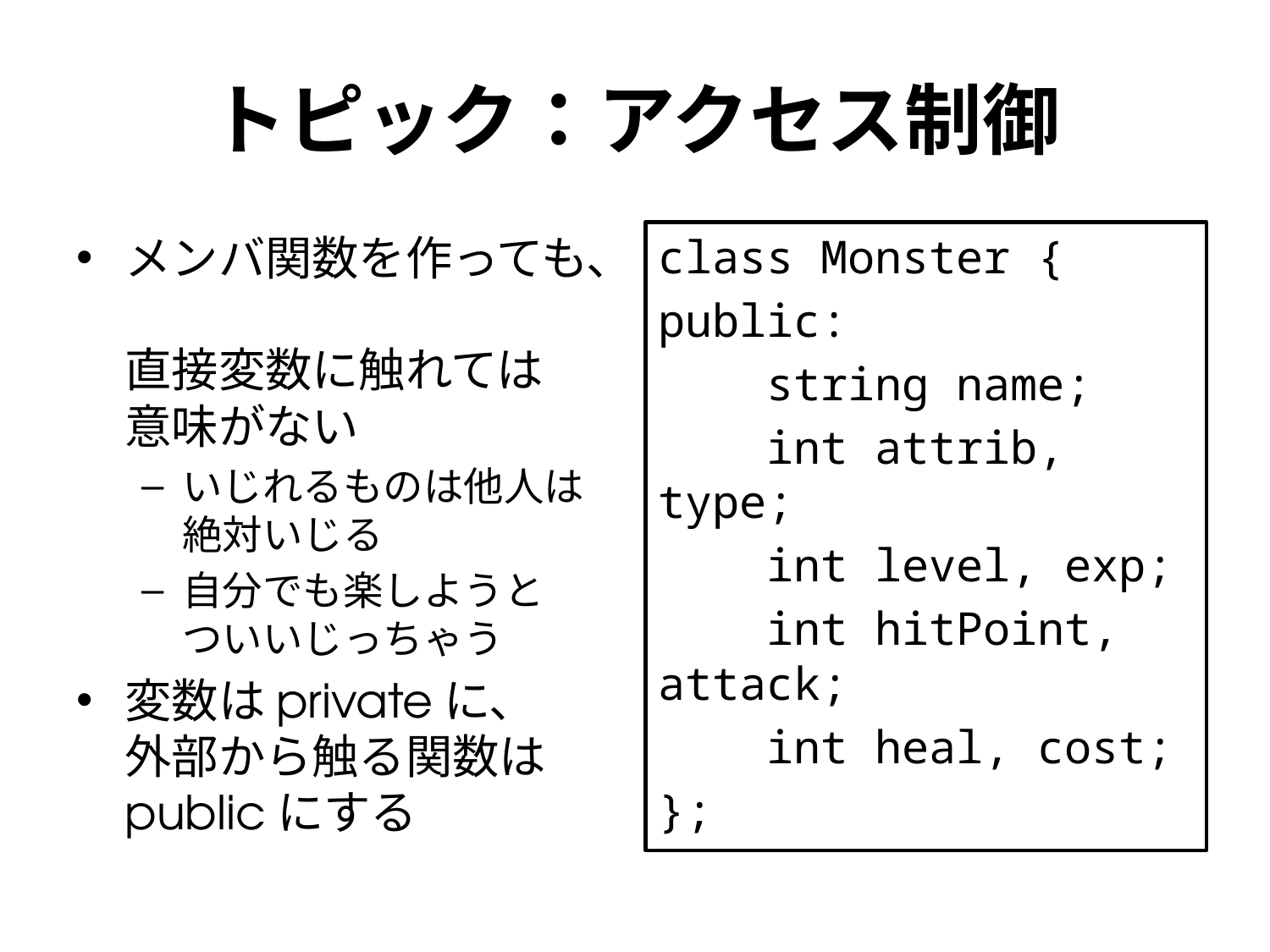

# トピック：アクセス制御
メンバ関数を作っても、
直接変数に触れては
意味がない
いじれるものは他人は絶対いじる
自分でも楽しようと
ついいじっちゃう
変数はprivateに、
外部から触る関数はpublicにする
class Monster {
public:
    string name;
    int attrib, type;
    int level, exp;
    int hitPoint, attack;
    int heal, cost;
};